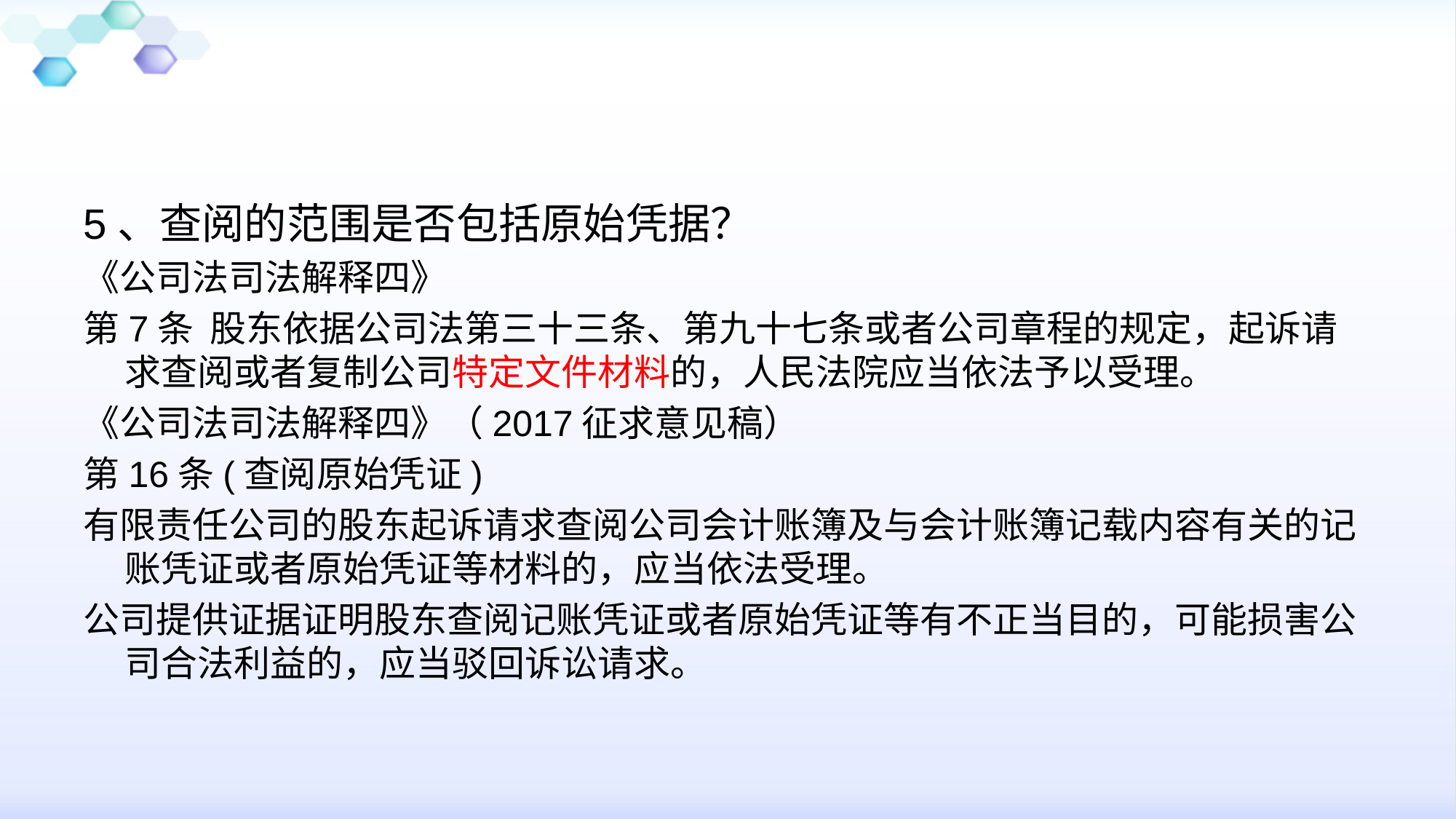

5、查阅的范围是否包括原始凭据？
《公司法司法解释四》
第7条  股东依据公司法第三十三条、第九十七条或者公司章程的规定，起诉请求查阅或者复制公司特定文件材料的，人民法院应当依法予以受理。
《公司法司法解释四》（2017征求意见稿）
第16条(查阅原始凭证)
有限责任公司的股东起诉请求查阅公司会计账簿及与会计账簿记载内容有关的记账凭证或者原始凭证等材料的，应当依法受理。
公司提供证据证明股东查阅记账凭证或者原始凭证等有不正当目的，可能损害公司合法利益的，应当驳回诉讼请求。